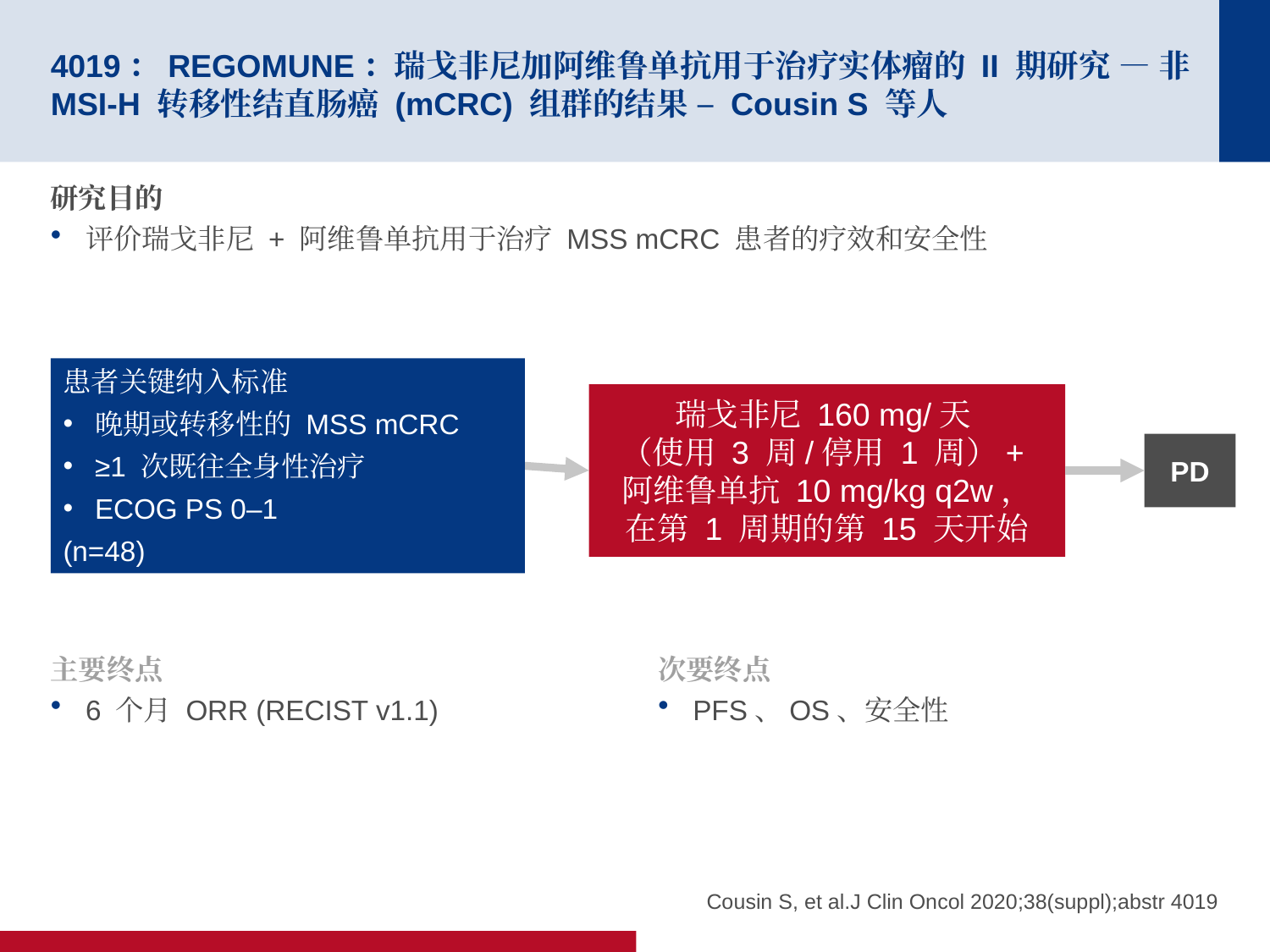

# 4019：REGOMUNE：瑞戈非尼加阿维鲁单抗用于治疗实体瘤的 II 期研究 — 非 MSI-H 转移性结直肠癌 (mCRC) 组群的结果 – Cousin S 等人
研究目的
评价瑞戈非尼 + 阿维鲁单抗用于治疗 MSS mCRC 患者的疗效和安全性
患者关键纳入标准
晚期或转移性的 MSS mCRC
≥1 次既往全身性治疗
ECOG PS 0–1
(n=48)
瑞戈非尼 160 mg/天
（使用 3 周/停用 1 周）+
阿维鲁单抗 10 mg/kg q2w，
在第 1 周期的第 15 天开始
PD
主要终点
6 个月 ORR (RECIST v1.1)

次要终点
PFS、OS、安全性
Cousin S, et al.J Clin Oncol 2020;38(suppl);abstr 4019